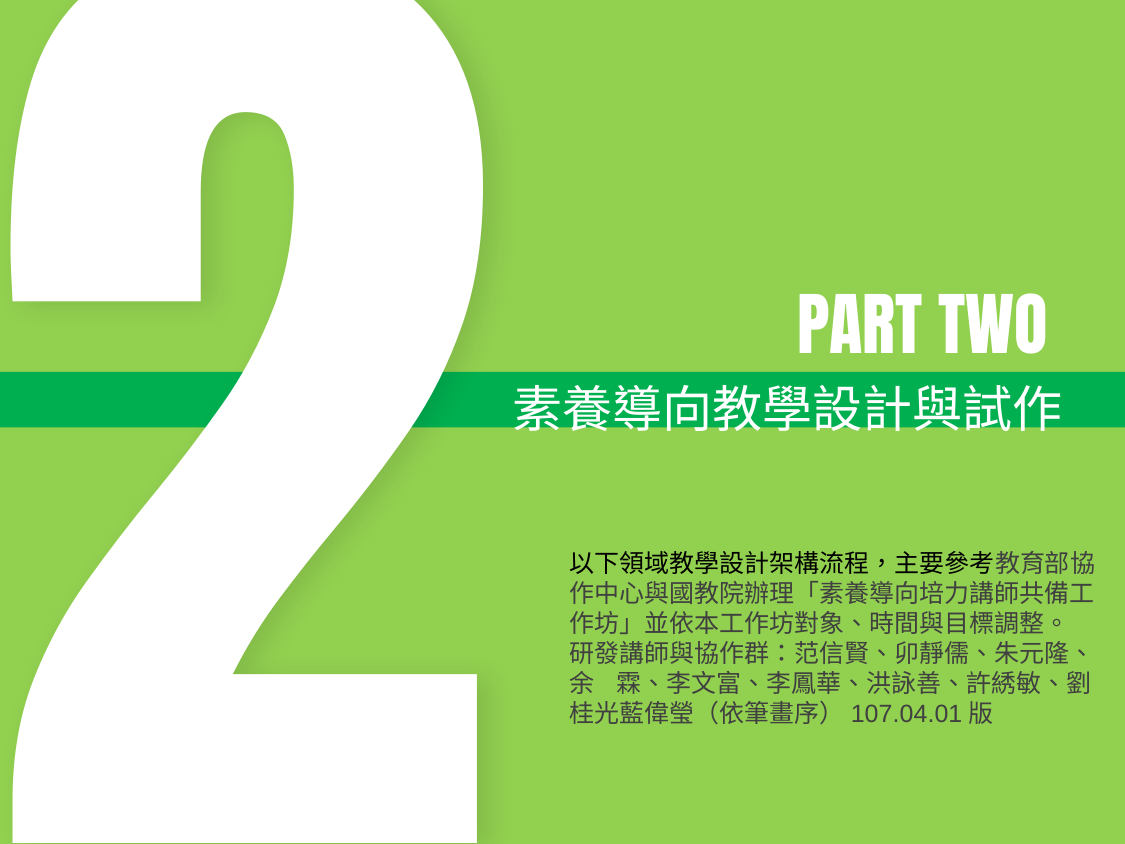

2
PART TWO
素養導向教學設計與試作

以下領域教學設計架構流程，主要參考教育部協作中心與國教院辦理「素養導向培力講師共備工作坊」並依本工作坊對象、時間與目標調整。
研發講師與協作群：范信賢、卯靜儒、朱元隆、余    霖、李文富、李鳳華、洪詠善、許綉敏、劉桂光藍偉瑩（依筆畫序）107.04.01版